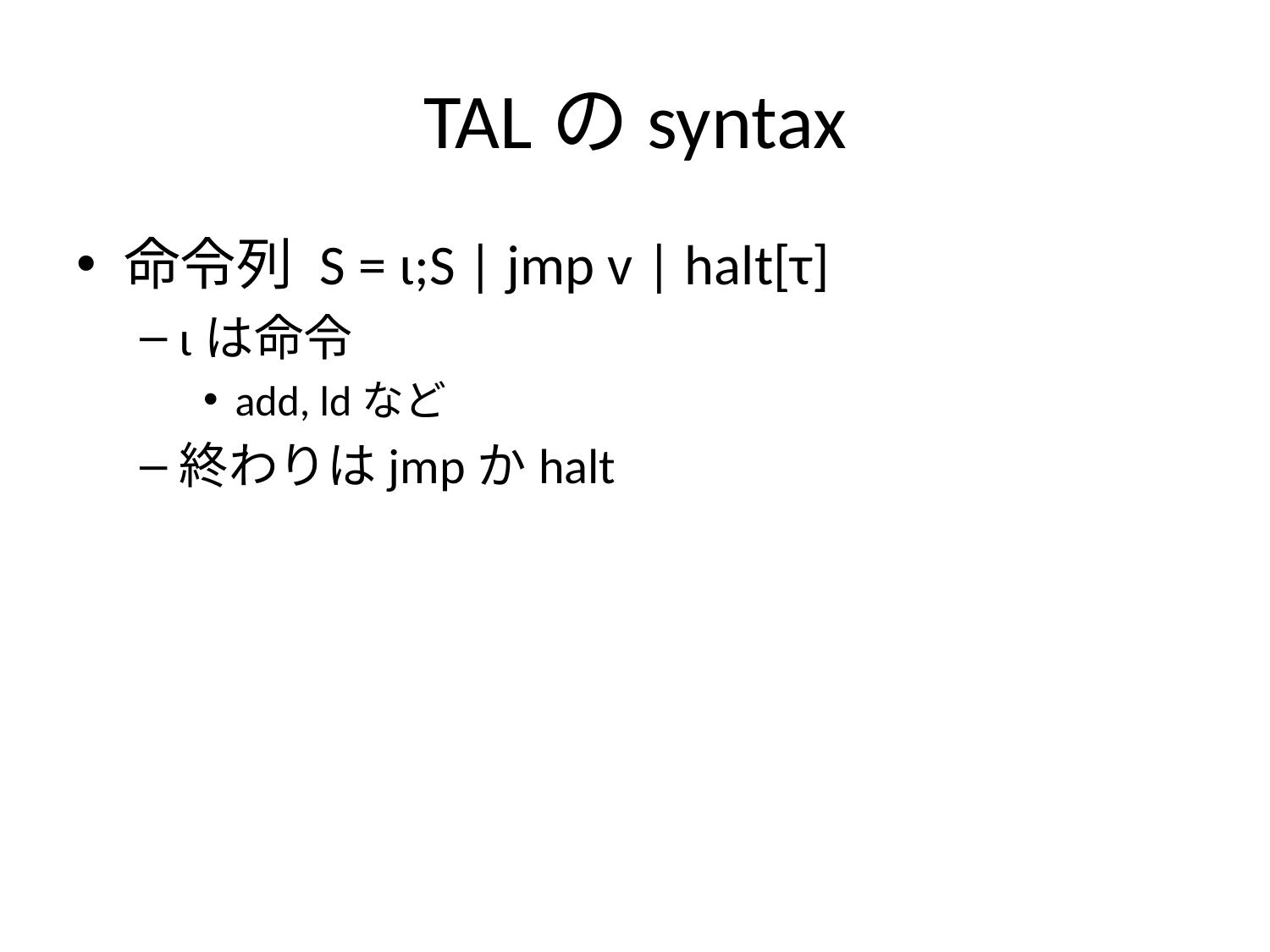

# TALのsyntax
命令列 S = ι;S | jmp v | halt[τ]
ιは命令
add, ldなど
終わりはjmpかhalt